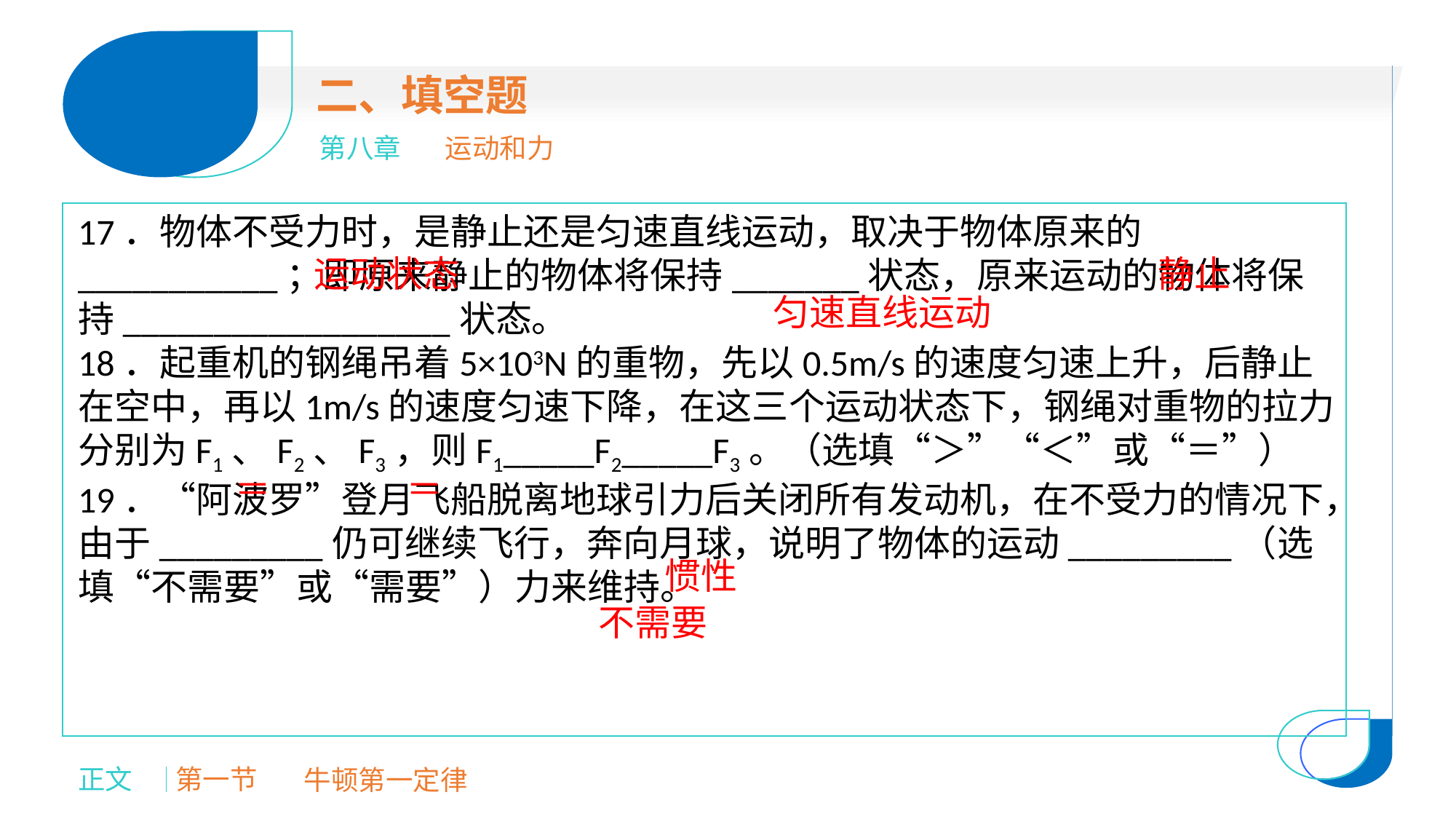

二、填空题

第八章
运动和力

17．物体不受力时，是静止还是匀速直线运动，取决于物体原来的___________；即原来静止的物体将保持_______状态，原来运动的物体将保持__________________状态。
18．起重机的钢绳吊着5×103N的重物，先以0.5m/s的速度匀速上升，后静止在空中，再以1m/s的速度匀速下降，在这三个运动状态下，钢绳对重物的拉力分别为F1、F2、F3，则F1_____F2_____F3。（选填“＞”“＜”或“＝”）
19．“阿波罗”登月飞船脱离地球引力后关闭所有发动机，在不受力的情况下，由于_________仍可继续飞行，奔向月球，说明了物体的运动_________（选填“不需要”或“需要”）力来维持。
运动状态
静止
匀速直线运动
＝
＝
惯性
不需要

正文
第一节
牛顿第一定律